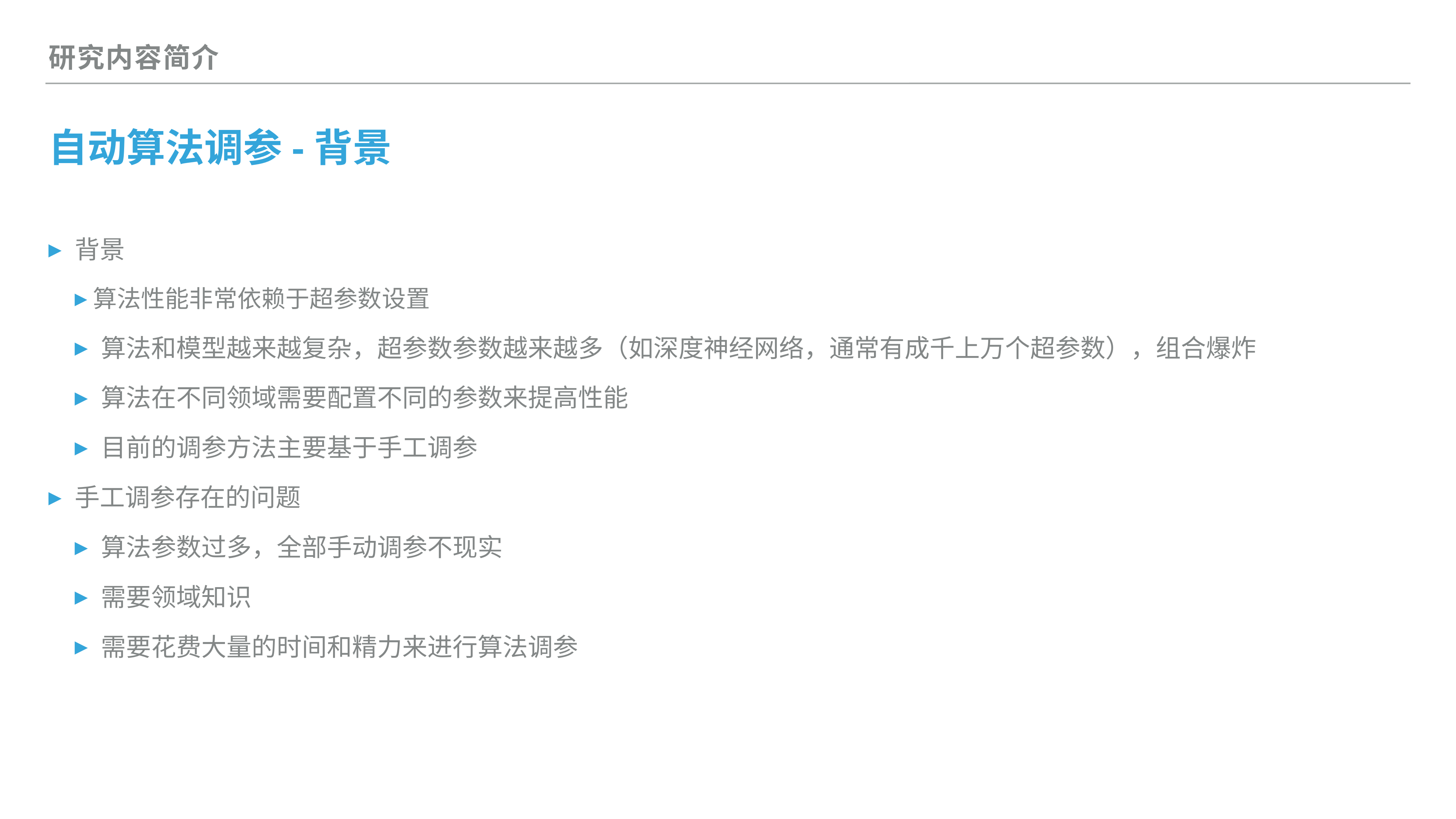

研究内容简介
# 自动算法调参-背景
背景
算法性能非常依赖于超参数设置
算法和模型越来越复杂，超参数参数越来越多（如深度神经网络，通常有成千上万个超参数），组合爆炸
算法在不同领域需要配置不同的参数来提高性能
目前的调参方法主要基于手工调参
手工调参存在的问题
算法参数过多，全部手动调参不现实
需要领域知识
需要花费大量的时间和精力来进行算法调参